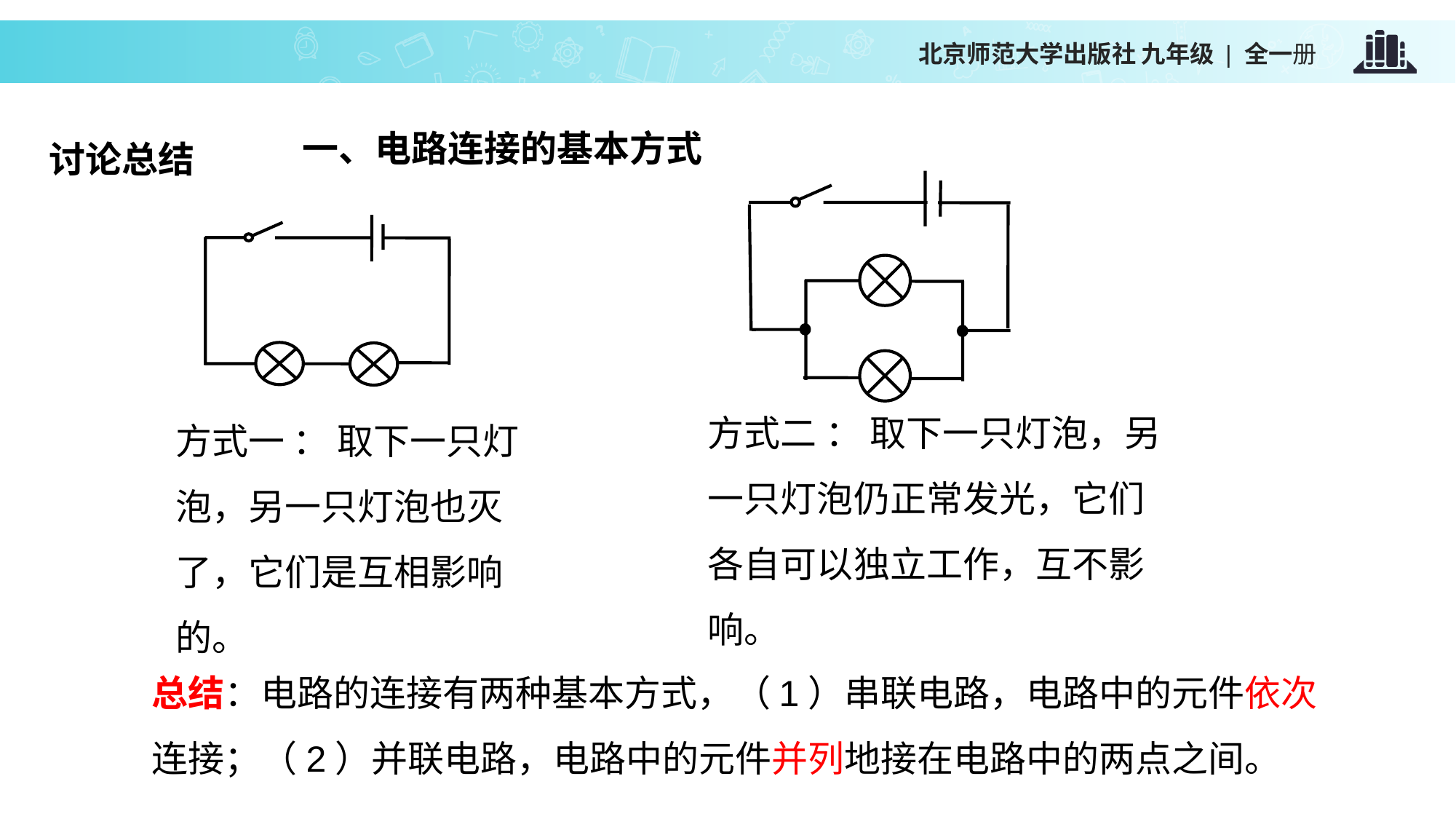

一、电路连接的基本方式
   讨论总结

方式二 ： 取下一只灯泡，另一只灯泡仍正常发光，它们各自可以独立工作，互不影响。
方式一 ： 取下一只灯泡，另一只灯泡也灭了，它们是互相影响的。
总结：电路的连接有两种基本方式，（1）串联电路，电路中的元件依次连接；（2）并联电路，电路中的元件并列地接在电路中的两点之间。